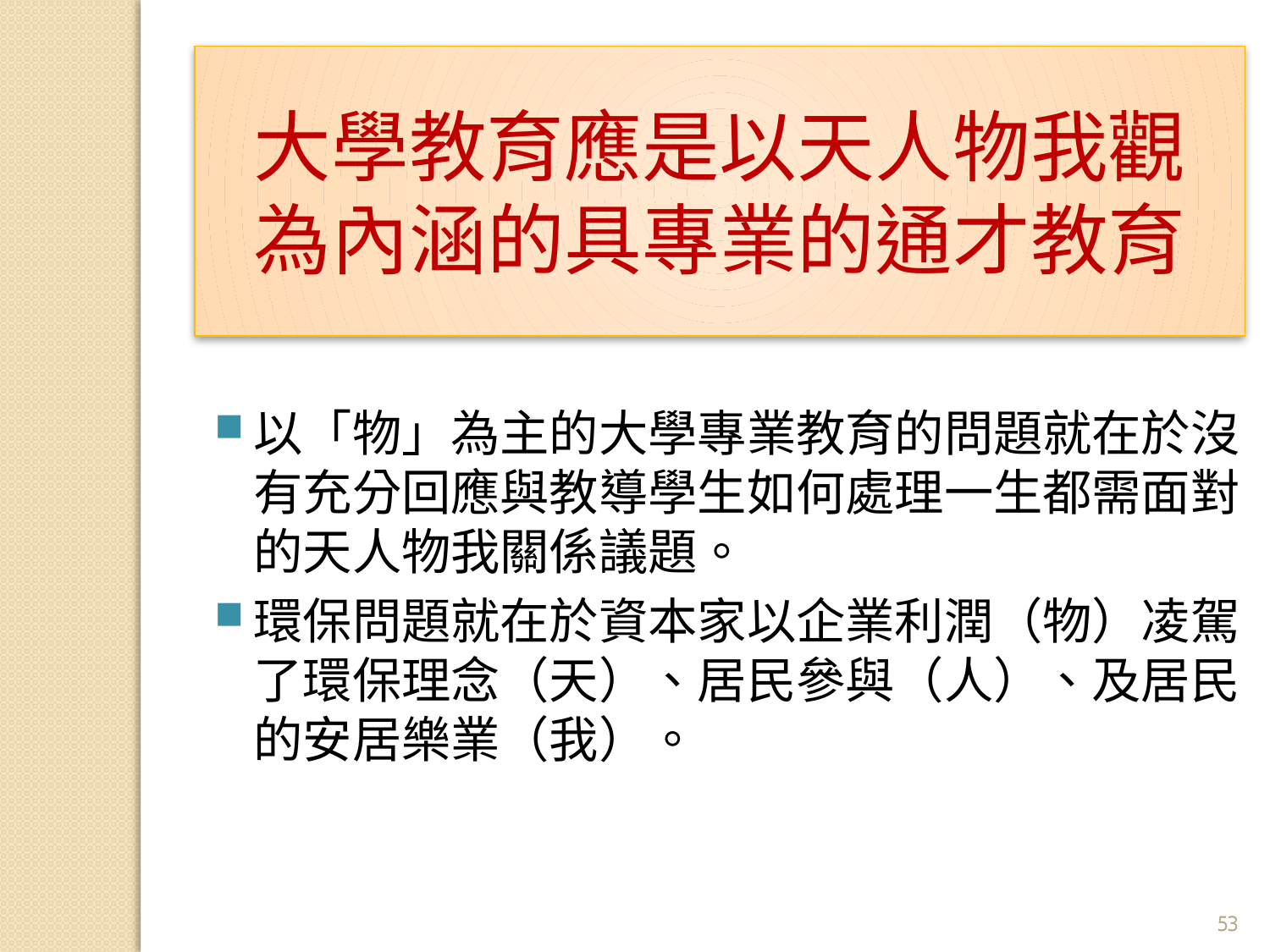

大學教育應是以天人物我觀
為內涵的具專業的通才教育
以「物」為主的大學專業教育的問題就在於沒有充分回應與教導學生如何處理一生都需面對的天人物我關係議題。
環保問題就在於資本家以企業利潤（物）凌駕了環保理念（天）、居民參與（人）、及居民的安居樂業（我）。
53
53